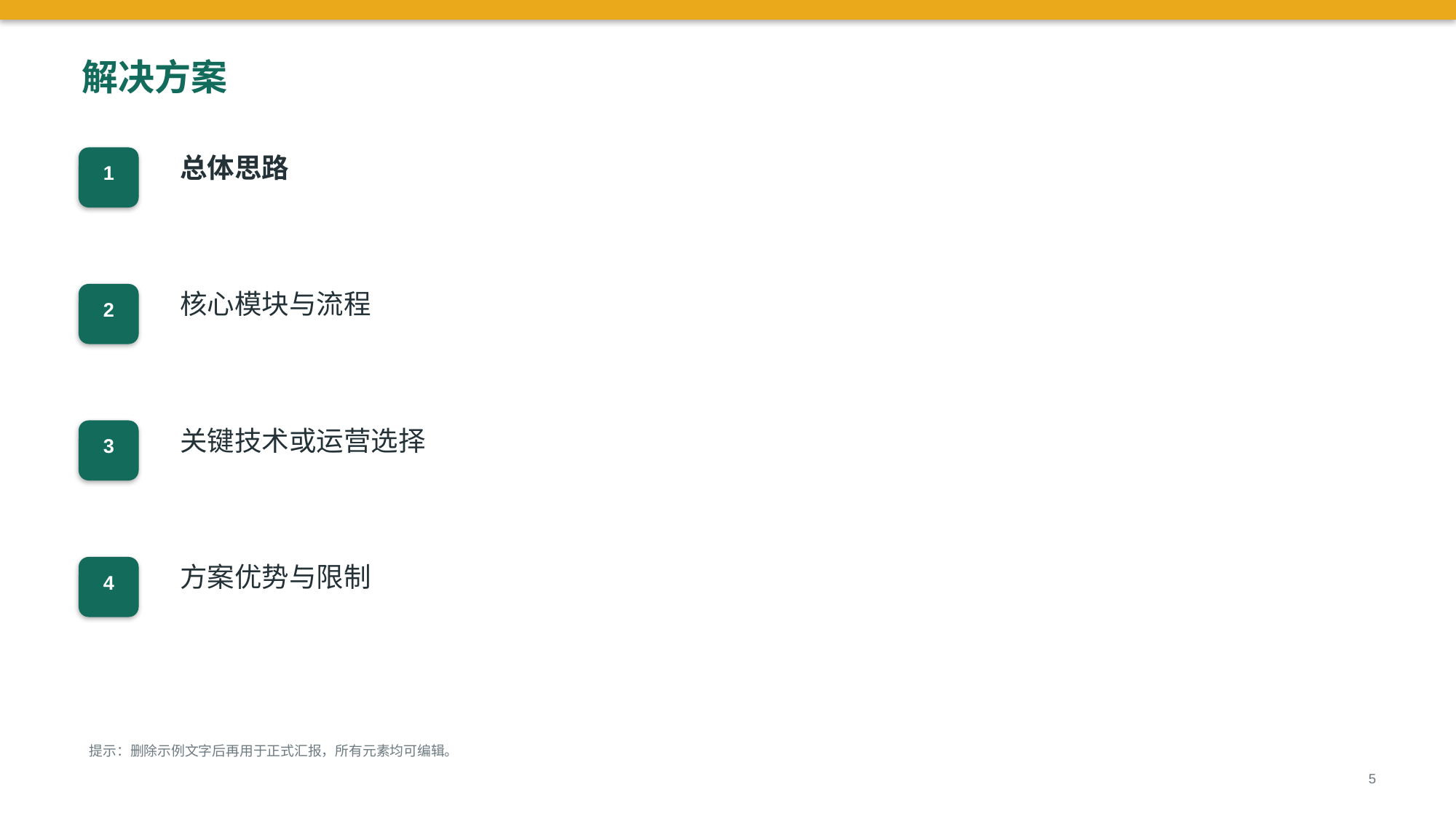

解决方案
总体思路

1
核心模块与流程

2
关键技术或运营选择

3
方案优势与限制

4
提示：删除示例文字后再用于正式汇报，所有元素均可编辑。
5